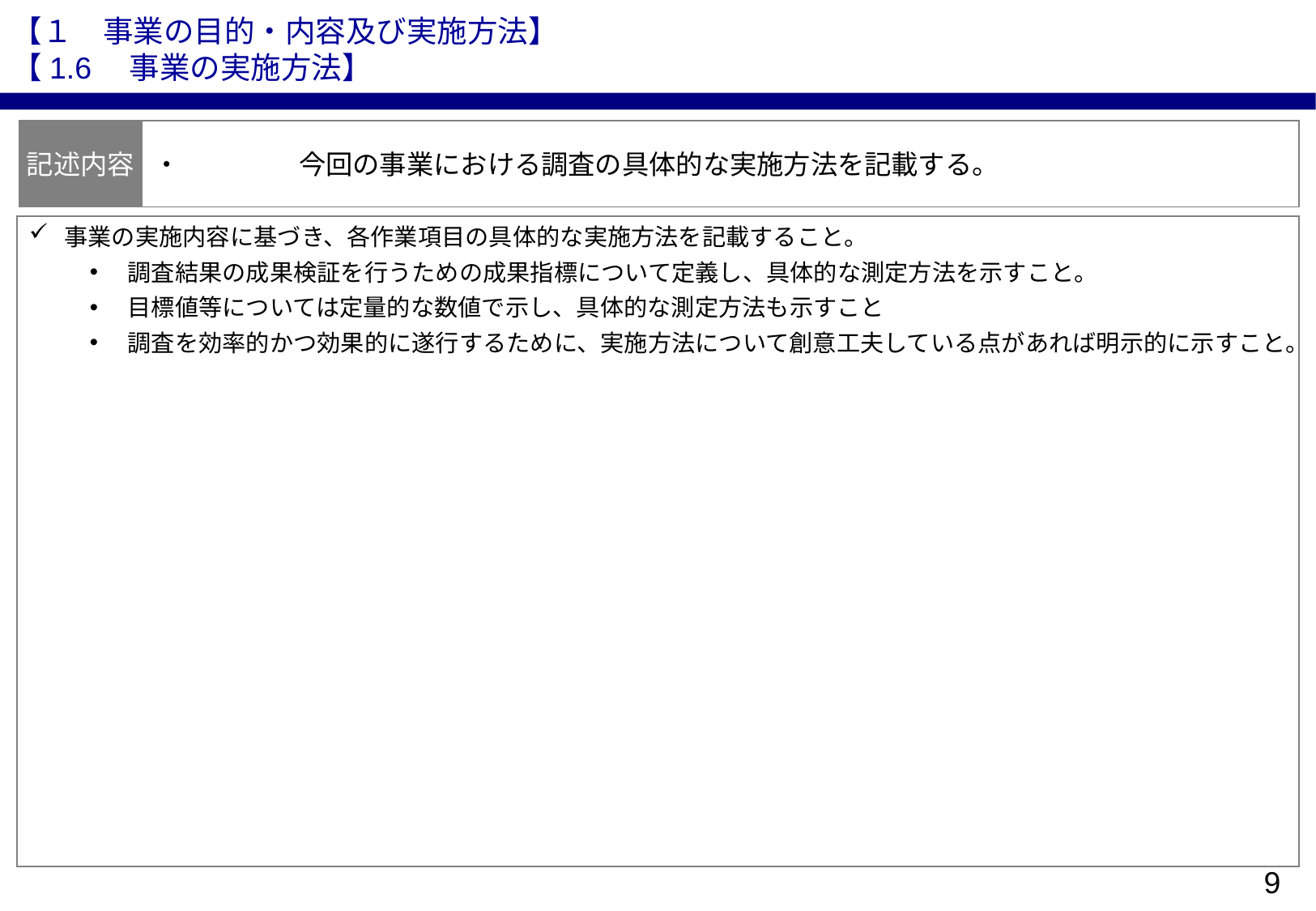

【１　事業の目的・内容及び実施方法】
【1.6　事業の実施方法】
記述内容
・	今回の事業における調査の具体的な実施方法を記載する。
事業の実施内容に基づき、各作業項目の具体的な実施方法を記載すること。
調査結果の成果検証を行うための成果指標について定義し、具体的な測定方法を示すこと。
目標値等については定量的な数値で示し、具体的な測定方法も示すこと
調査を効率的かつ効果的に遂行するために、実施方法について創意工夫している点があれば明示的に示すこと。